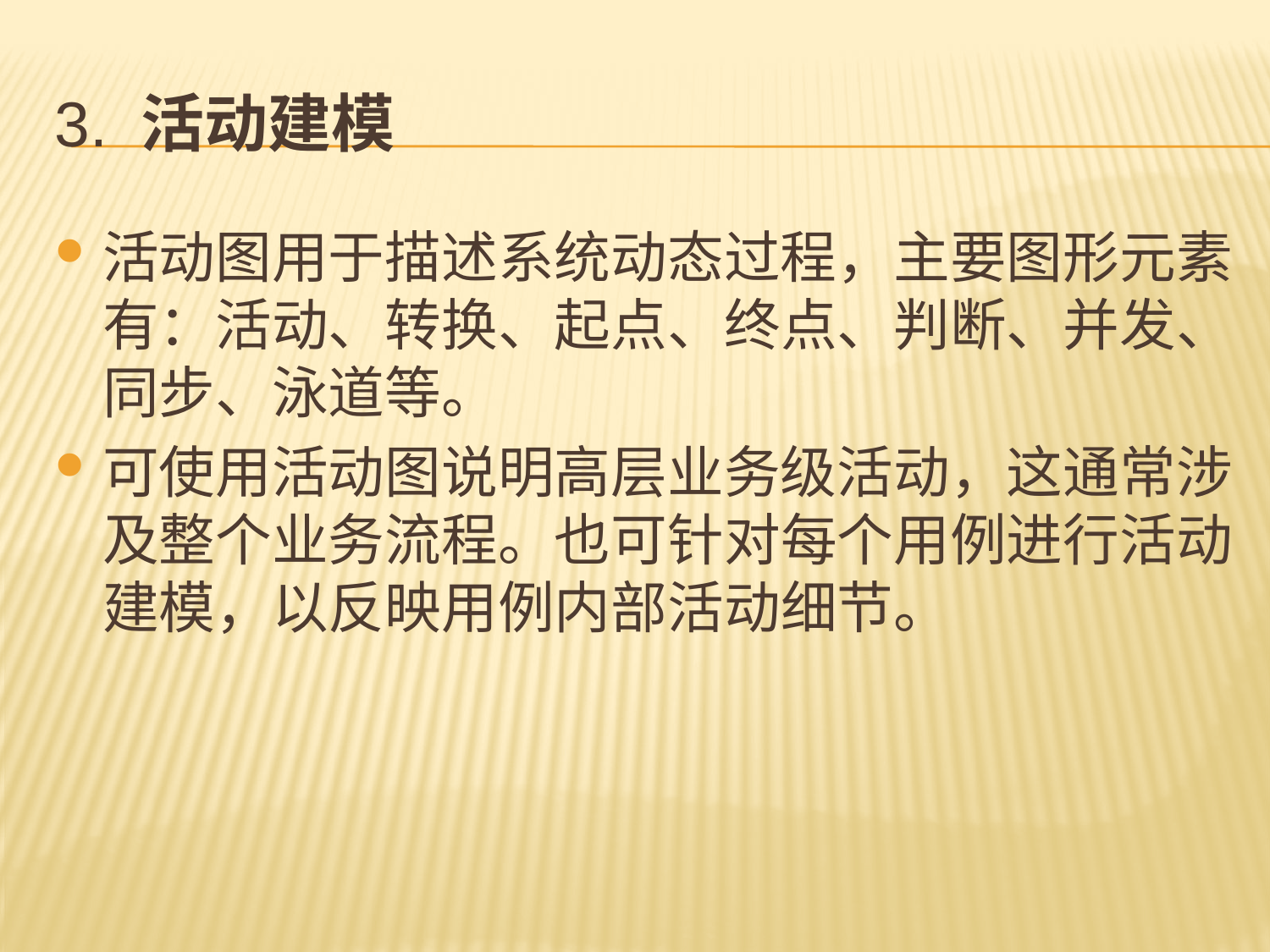

# 3. 活动建模
活动图用于描述系统动态过程，主要图形元素有：活动、转换、起点、终点、判断、并发、同步、泳道等。
可使用活动图说明高层业务级活动，这通常涉及整个业务流程。也可针对每个用例进行活动建模，以反映用例内部活动细节。